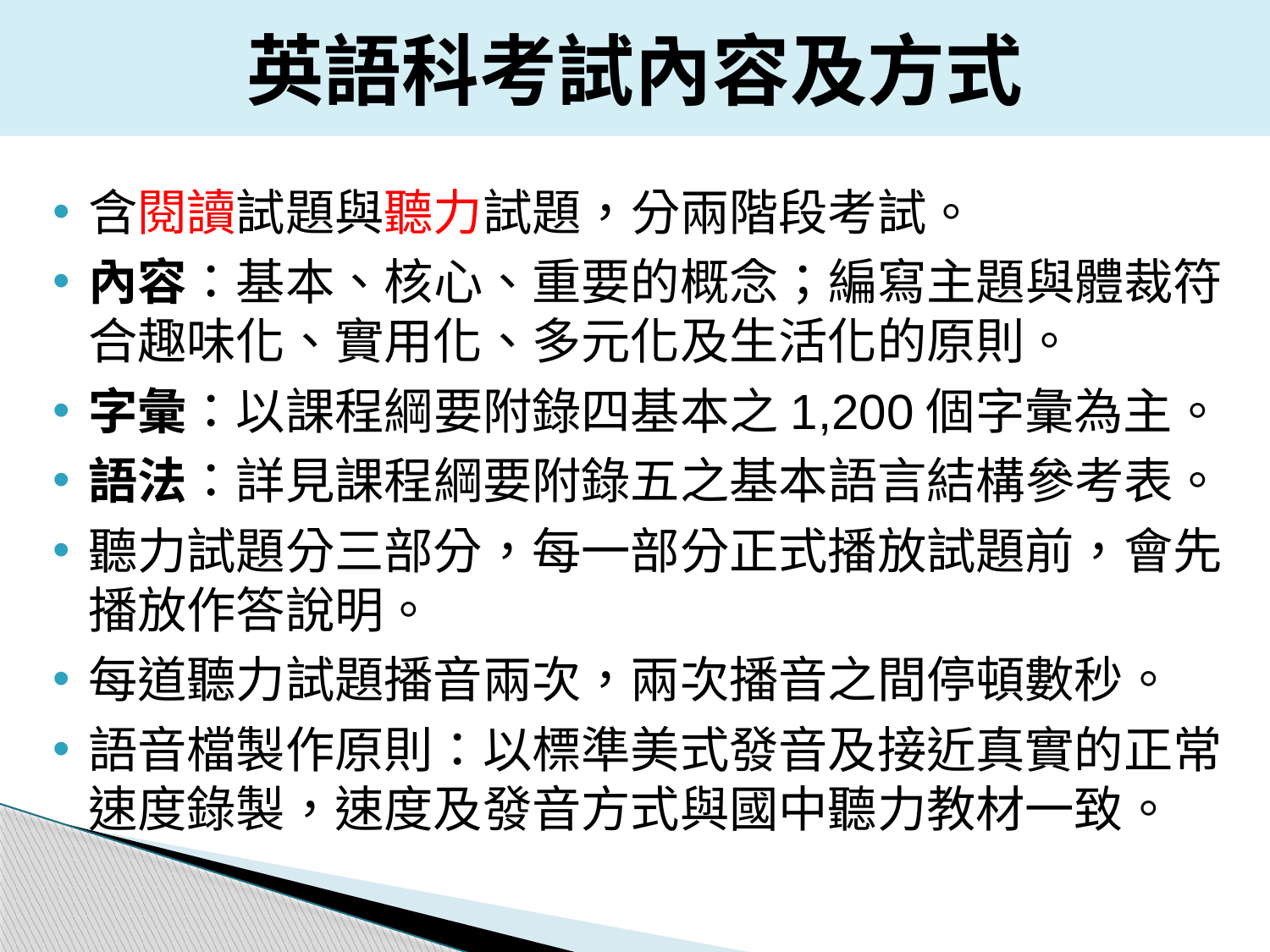

英語科考試內容及方式
含閱讀試題與聽力試題，分兩階段考試。
內容：基本、核心、重要的概念；編寫主題與體裁符合趣味化、實用化、多元化及生活化的原則。
字彙：以課程綱要附錄四基本之1,200個字彙為主。
語法：詳見課程綱要附錄五之基本語言結構參考表。
聽力試題分三部分，每一部分正式播放試題前，會先播放作答說明。
每道聽力試題播音兩次，兩次播音之間停頓數秒。
語音檔製作原則：以標準美式發音及接近真實的正常速度錄製，速度及發音方式與國中聽力教材一致。